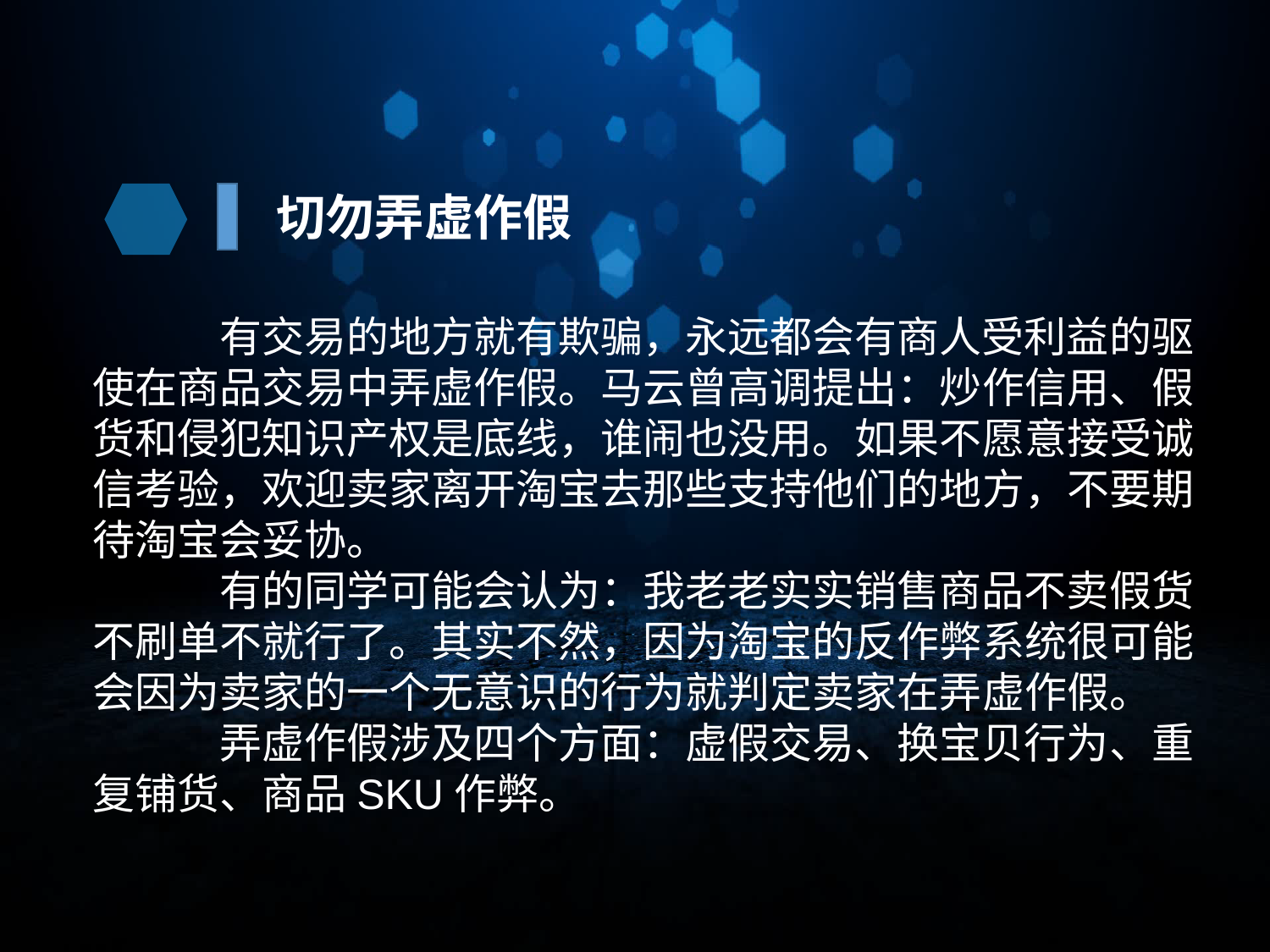

切勿弄虚作假

	有交易的地方就有欺骗，永远都会有商人受利益的驱使在商品交易中弄虚作假。马云曾高调提出：炒作信用、假货和侵犯知识产权是底线，谁闹也没用。如果不愿意接受诚信考验，欢迎卖家离开淘宝去那些支持他们的地方，不要期待淘宝会妥协。
	有的同学可能会认为：我老老实实销售商品不卖假货不刷单不就行了。其实不然，因为淘宝的反作弊系统很可能会因为卖家的一个无意识的行为就判定卖家在弄虚作假。
	弄虚作假涉及四个方面：虚假交易、换宝贝行为、重复铺货、商品SKU作弊。